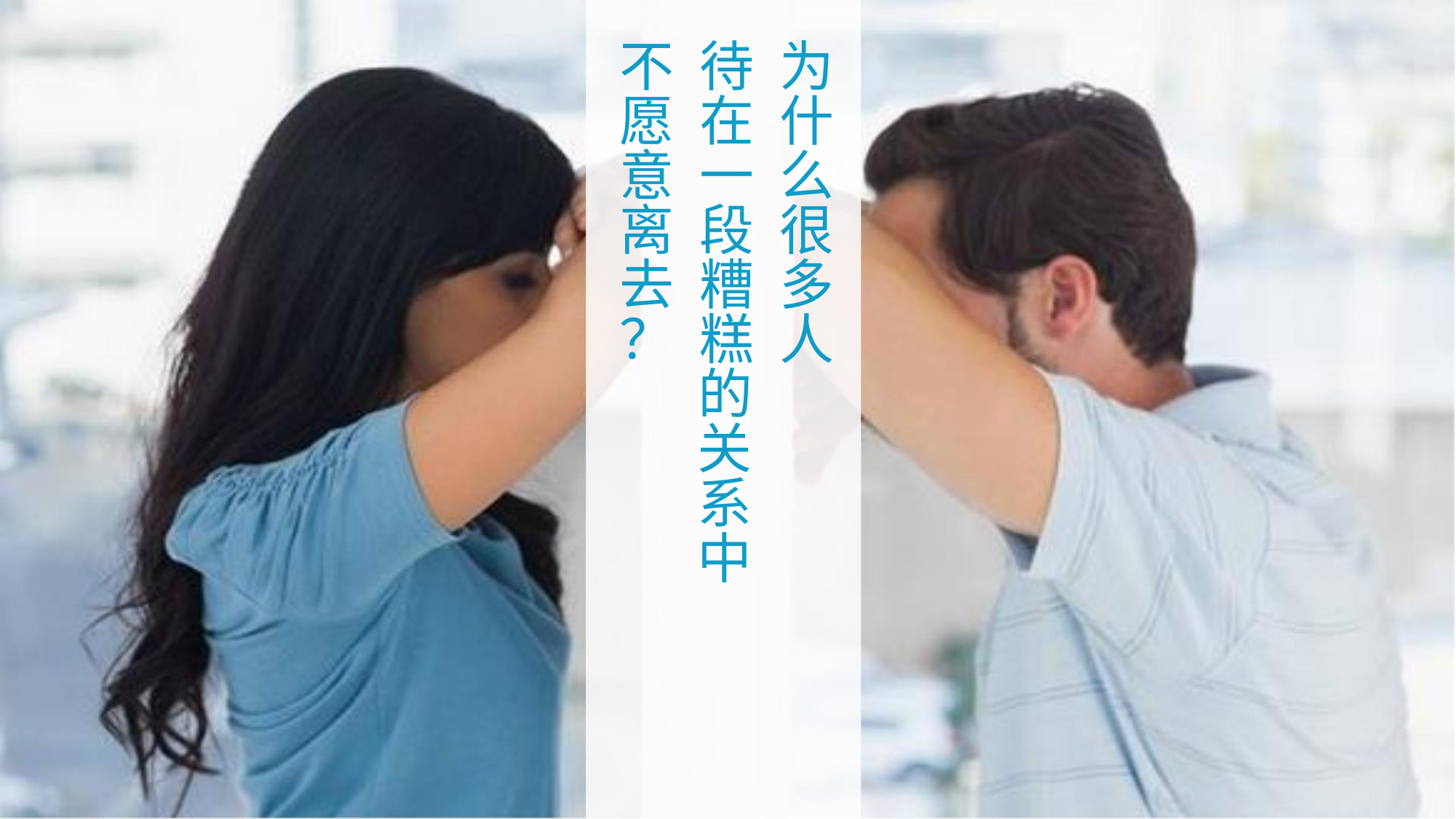

不 待 为
愿 在 什
意 一 么
离 段 很
去 糟 多
？ 糕 人
的
关
系
中